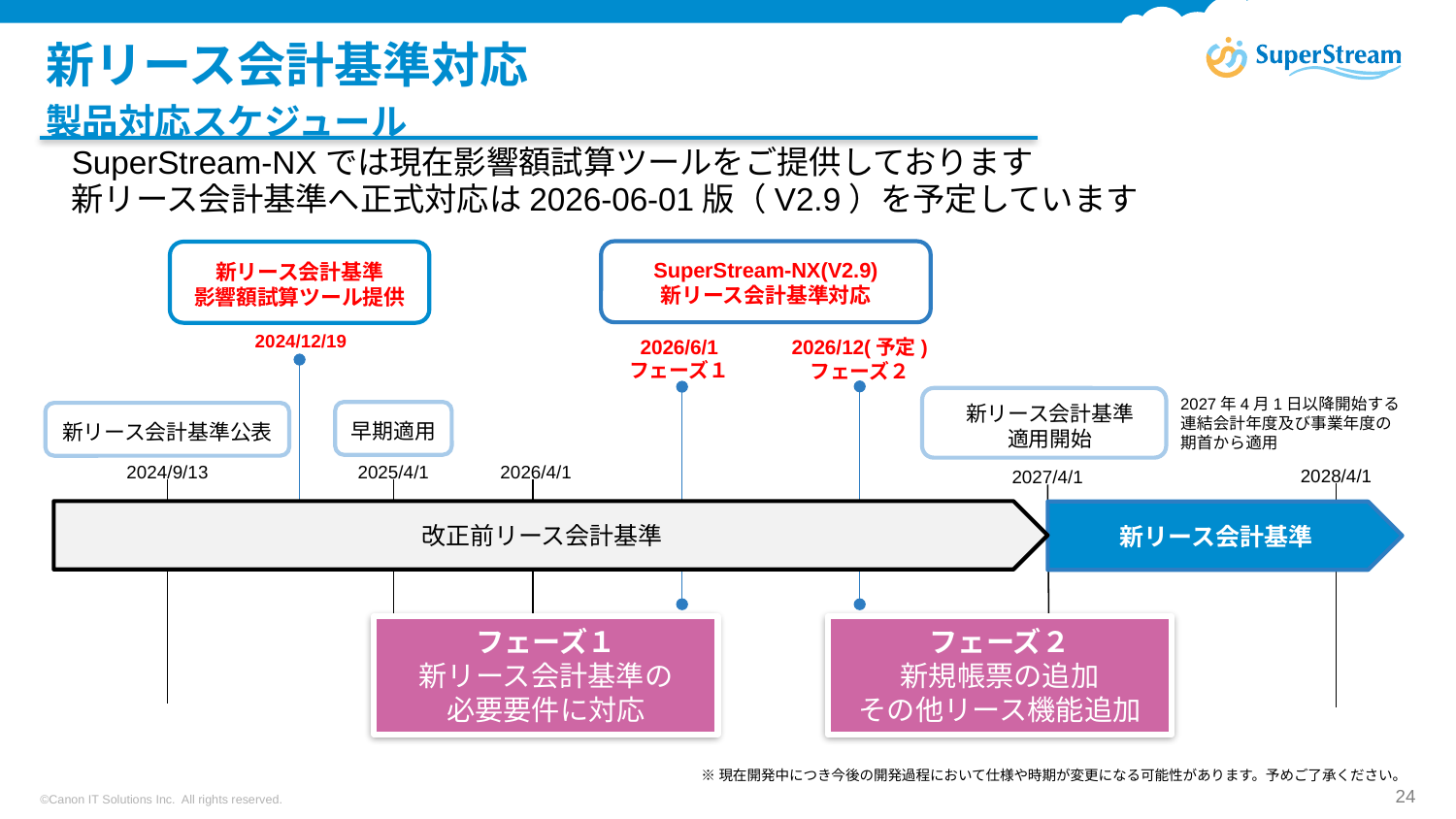

# 新リース会計基準対応
製品対応スケジュール
SuperStream-NXでは現在影響額試算ツールをご提供しております
新リース会計基準へ正式対応は2026-06-01版（V2.9）を予定しています

新リース会計基準
影響額試算ツール提供
SuperStream-NX(V2.9)
新リース会計基準対応
2024/12/19
2026/6/1
フェーズ１
2026/12(予定)
フェーズ２
2027年4月1日以降開始する
連結会計年度及び事業年度の
期首から適用

新リース会計基準
適用開始

早期適用
新リース会計基準公表
2024/9/13
2025/4/1
2026/4/1
2028/4/1
2027/4/1
改正前リース会計基準
新リース会計基準
フェーズ１
新リース会計基準の
必要要件に対応
フェーズ２
新規帳票の追加
その他リース機能追加
※現在開発中につき今後の開発過程において仕様や時期が変更になる可能性があります。予めご了承ください。
©Canon IT Solutions Inc.  All rights reserved.
24